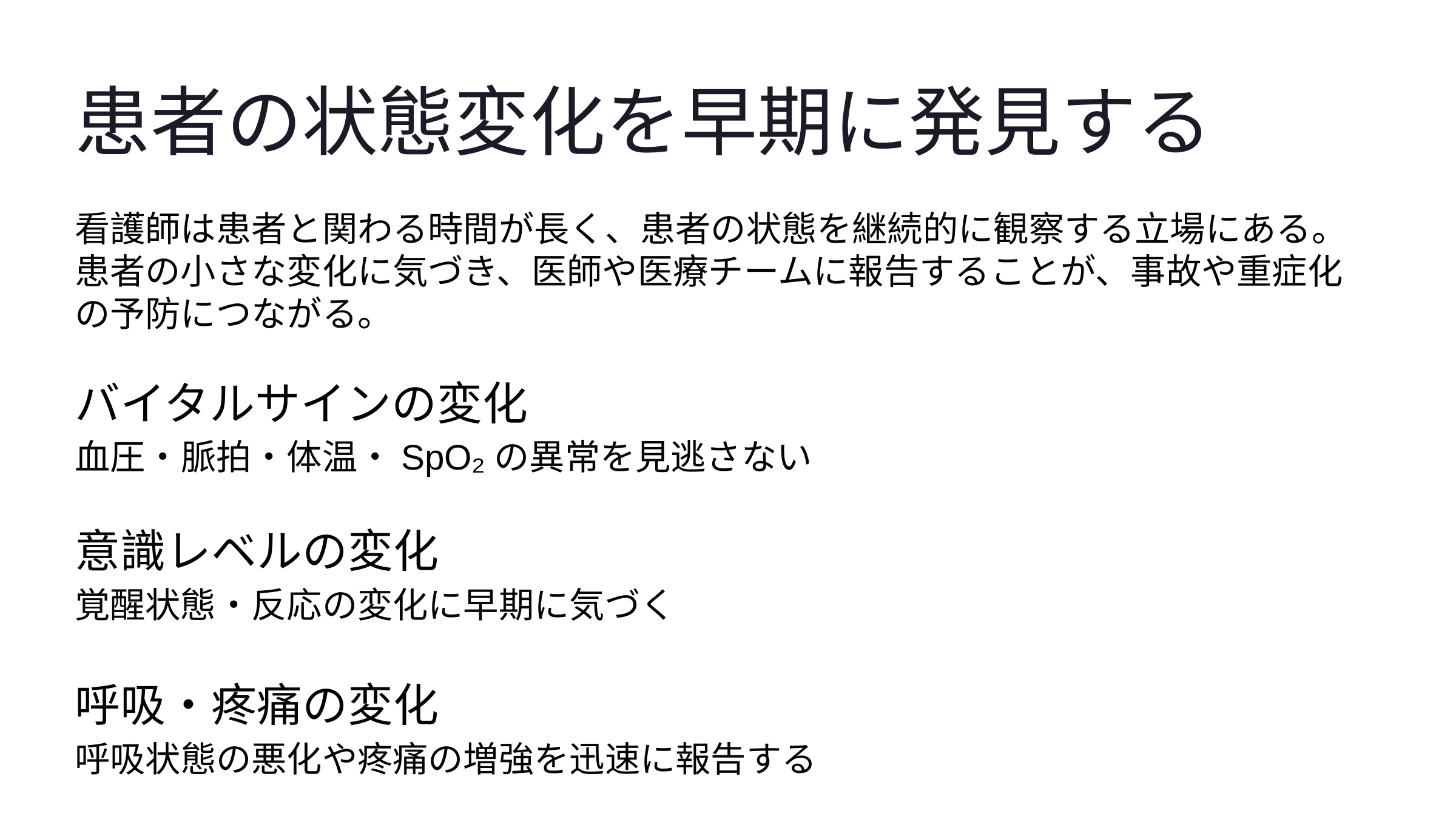

患者の状態変化を早期に発見する
看護師は患者と関わる時間が長く、患者の状態を継続的に観察する立場にある。患者の小さな変化に気づき、医師や医療チームに報告することが、事故や重症化の予防につながる。
バイタルサインの変化
血圧・脈拍・体温・SpO₂の異常を見逃さない
意識レベルの変化
覚醒状態・反応の変化に早期に気づく
呼吸・疼痛の変化
呼吸状態の悪化や疼痛の増強を迅速に報告する